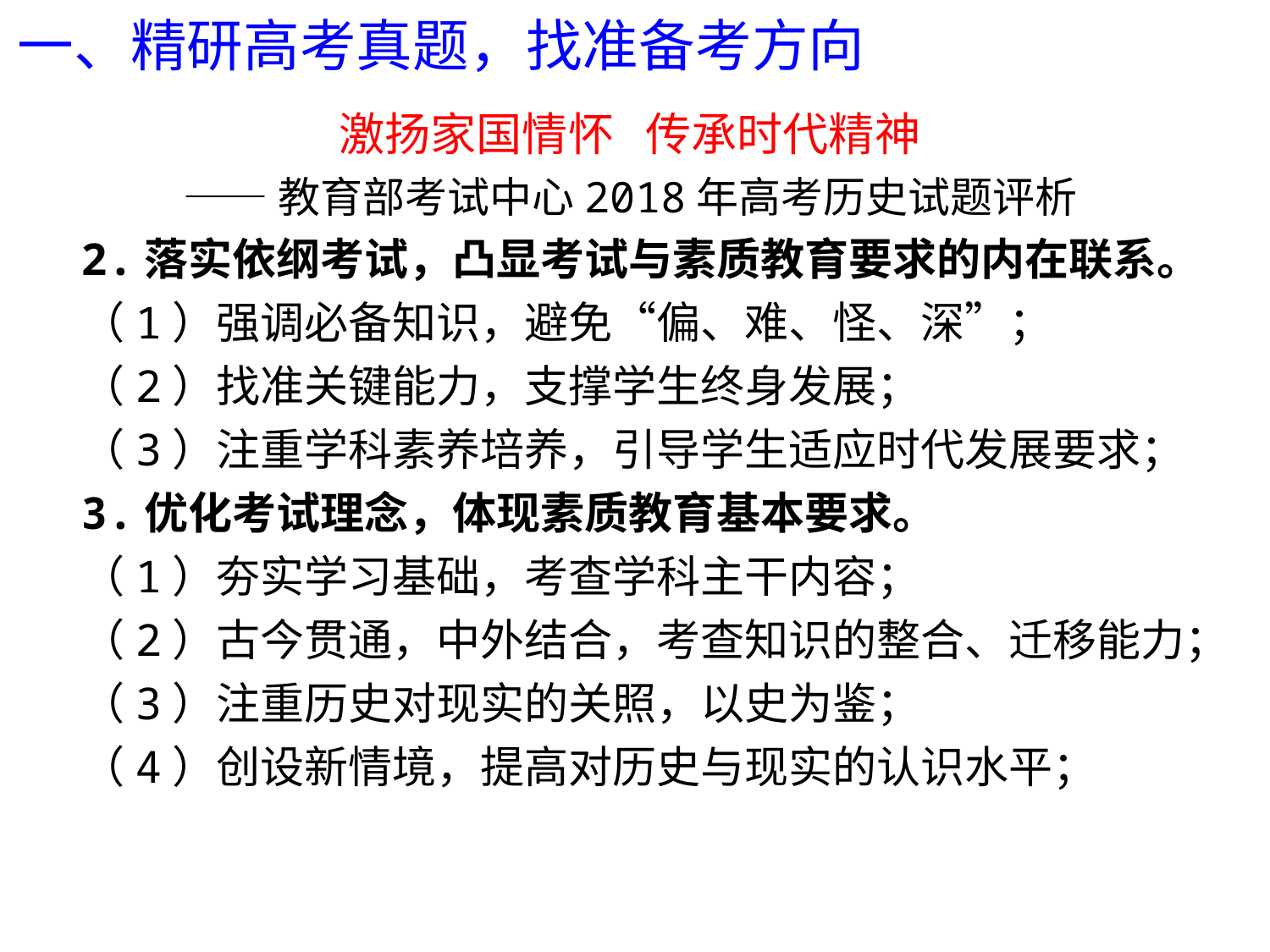

一、精研高考真题，找准备考方向
激扬家国情怀   传承时代精神
——教育部考试中心2018年高考历史试题评析
2.落实依纲考试，凸显考试与素质教育要求的内在联系。
（1）强调必备知识，避免“偏、难、怪、深”；
（2）找准关键能力，支撑学生终身发展；
（3）注重学科素养培养，引导学生适应时代发展要求；
3.优化考试理念，体现素质教育基本要求。
（1）夯实学习基础，考查学科主干内容；
（2）古今贯通，中外结合，考查知识的整合、迁移能力；
（3）注重历史对现实的关照，以史为鉴；
（4）创设新情境，提高对历史与现实的认识水平；